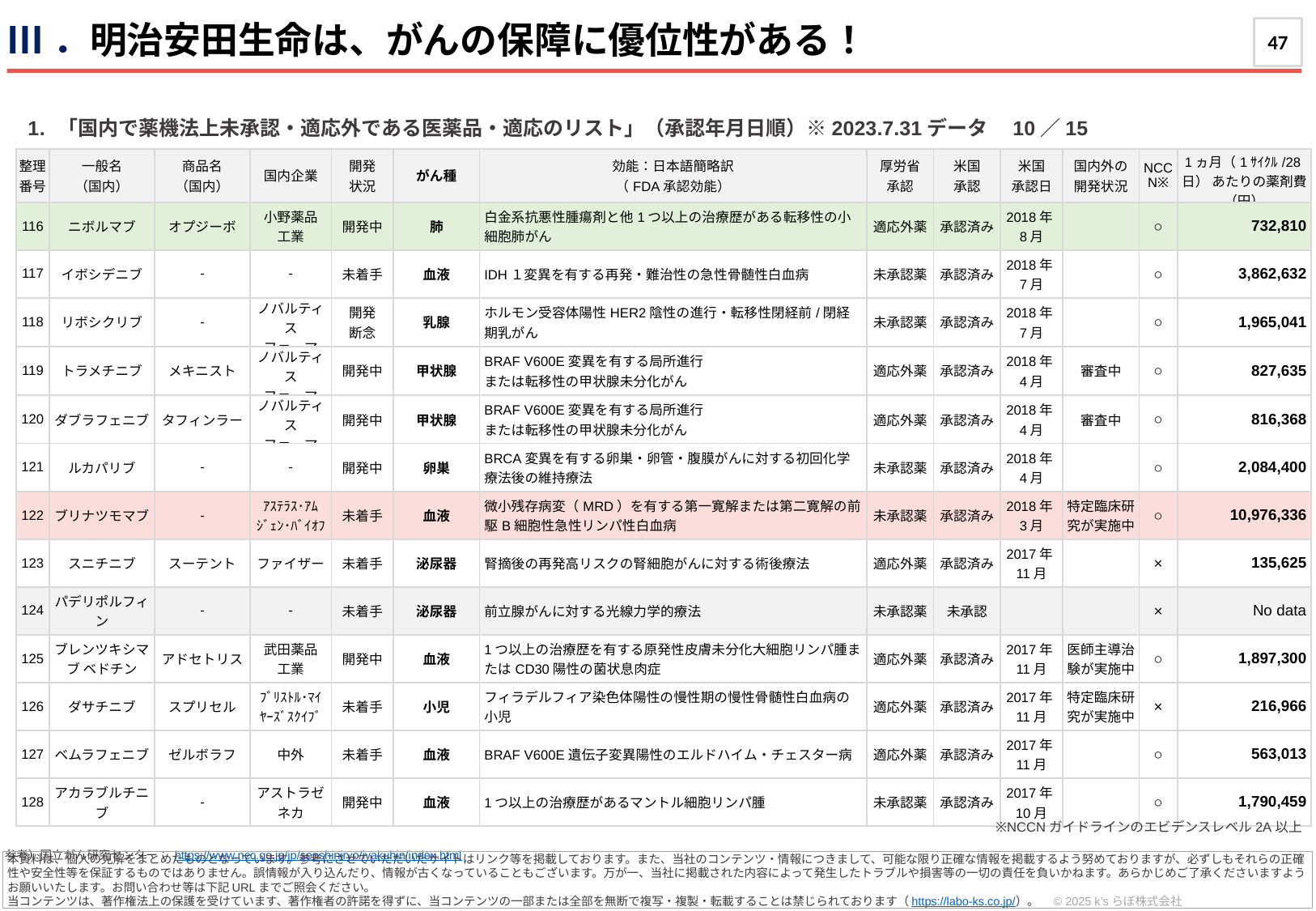

Ⅰ．3月の行き先や活動のヒント
Ⅲ．明治安田生命は、がんの保障に優位性がある！
47
「国内で薬機法上未承認・適応外である医薬品・適応のリスト」（承認年月日順）※2023.7.31データ　10／15
| 整理 番号 | 一般名 （国内） | 商品名 （国内） | 国内企業 | 開発 状況 | がん種 | 効能：日本語簡略訳 （FDA承認効能） | 厚労省 承認 | 米国 承認 | 米国 承認日 | 国内外の 開発状況 | NCCN※ | 1ヵ月（1ｻｲｸﾙ/28日） あたりの薬剤費（円） |
| --- | --- | --- | --- | --- | --- | --- | --- | --- | --- | --- | --- | --- |
| 116 | ニボルマブ | オプジーボ | 小野薬品 工業 | 開発中 | 肺 | 白金系抗悪性腫瘍剤と他1つ以上の治療歴がある転移性の小細胞肺がん | 適応外薬 | 承認済み | 2018年8月 |  | ○ | 732,810 |
| 117 | イボシデニブ | - | - | 未着手 | 血液 | IDH１変異を有する再発・難治性の急性骨髄性白血病 | 未承認薬 | 承認済み | 2018年7月 |  | ○ | 3,862,632 |
| 118 | リボシクリブ | - | ノバルティス ファーマ | 開発 断念 | 乳腺 | ホルモン受容体陽性HER2陰性の進行・転移性閉経前/閉経期乳がん | 未承認薬 | 承認済み | 2018年7月 |  | ○ | 1,965,041 |
| 119 | トラメチニブ | メキニスト | ノバルティス ファーマ | 開発中 | 甲状腺 | BRAF V600E変異を有する局所進行 または転移性の甲状腺未分化がん | 適応外薬 | 承認済み | 2018年4月 | 審査中 | ○ | 827,635 |
| 120 | ダブラフェニブ | タフィンラー | ノバルティス ファーマ | 開発中 | 甲状腺 | BRAF V600E変異を有する局所進行 または転移性の甲状腺未分化がん | 適応外薬 | 承認済み | 2018年4月 | 審査中 | ○ | 816,368 |
| 121 | ルカパリブ | - | - | 開発中 | 卵巣 | BRCA変異を有する卵巣・卵管・腹膜がんに対する初回化学療法後の維持療法 | 未承認薬 | 承認済み | 2018年4月 |  | ○ | 2,084,400 |
| 122 | ブリナツモマブ | - | ｱｽﾃﾗｽ･ｱﾑｼﾞｪﾝ･ﾊﾞｲｵﾌ | 未着手 | 血液 | 微小残存病変（MRD）を有する第一寛解または第二寛解の前駆B細胞性急性リンパ性白血病 | 未承認薬 | 承認済み | 2018年3月 | 特定臨床研究が実施中 | ○ | 10,976,336 |
| 123 | スニチニブ | スーテント | ファイザー | 未着手 | 泌尿器 | 腎摘後の再発高リスクの腎細胞がんに対する術後療法 | 適応外薬 | 承認済み | 2017年11月 |  | × | 135,625 |
| 124 | パデリポルフィン | - | - | 未着手 | 泌尿器 | 前立腺がんに対する光線力学的療法 | 未承認薬 | 未承認 |  |  | × | No data |
| 125 | ブレンツキシマブ ベドチン | アドセトリス | 武田薬品 工業 | 開発中 | 血液 | 1つ以上の治療歴を有する原発性皮膚未分化大細胞リンパ腫またはCD30陽性の菌状息肉症 | 適応外薬 | 承認済み | 2017年11月 | 医師主導治験が実施中 | ○ | 1,897,300 |
| 126 | ダサチニブ | スプリセル | ﾌﾞﾘｽﾄﾙ･ﾏｲﾔｰｽﾞｽｸｲﾌﾞ | 未着手 | 小児 | フィラデルフィア染色体陽性の慢性期の慢性骨髄性白血病の小児 | 適応外薬 | 承認済み | 2017年11月 | 特定臨床研究が実施中 | × | 216,966 |
| 127 | ベムラフェニブ | ゼルボラフ | 中外 | 未着手 | 血液 | BRAF V600E遺伝子変異陽性のエルドハイム・チェスター病 | 適応外薬 | 承認済み | 2017年11月 |  | ○ | 563,013 |
| 128 | アカラブルチニブ | - | アストラゼネカ | 開発中 | 血液 | 1つ以上の治療歴があるマントル細胞リンパ腫 | 未承認薬 | 承認済み | 2017年10月 |  | ○ | 1,790,459 |
※NCCNガイドラインのエビデンスレベル2A以上
参考）国立がん研究センター： https://www.ncc.go.jp/jp/senshiniryo/iyakuhin/index.html

本資料は、個人の見解をまとめたものとなっています。参考にさせていただいたサイトはリンク等を掲載しております。また、当社のコンテンツ・情報につきまして、可能な限り正確な情報を掲載するよう努めておりますが、必ずしもそれらの正確性や安全性等を保証するものではありません。誤情報が入り込んだり、情報が古くなっていることもございます。万が一、当社に掲載された内容によって発生したトラブルや損害等の一切の責任を負いかねます。あらかじめご了承くださいますようお願いいたします。お問い合わせ等は下記URLまでご照会ください。
当コンテンツは、著作権法上の保護を受けています、著作権者の許諾を得ずに、当コンテンツの一部または全部を無断で複写・複製・転載することは禁じられております（https://labo-ks.co.jp/）。　© 2025 k’sらぼ株式会社